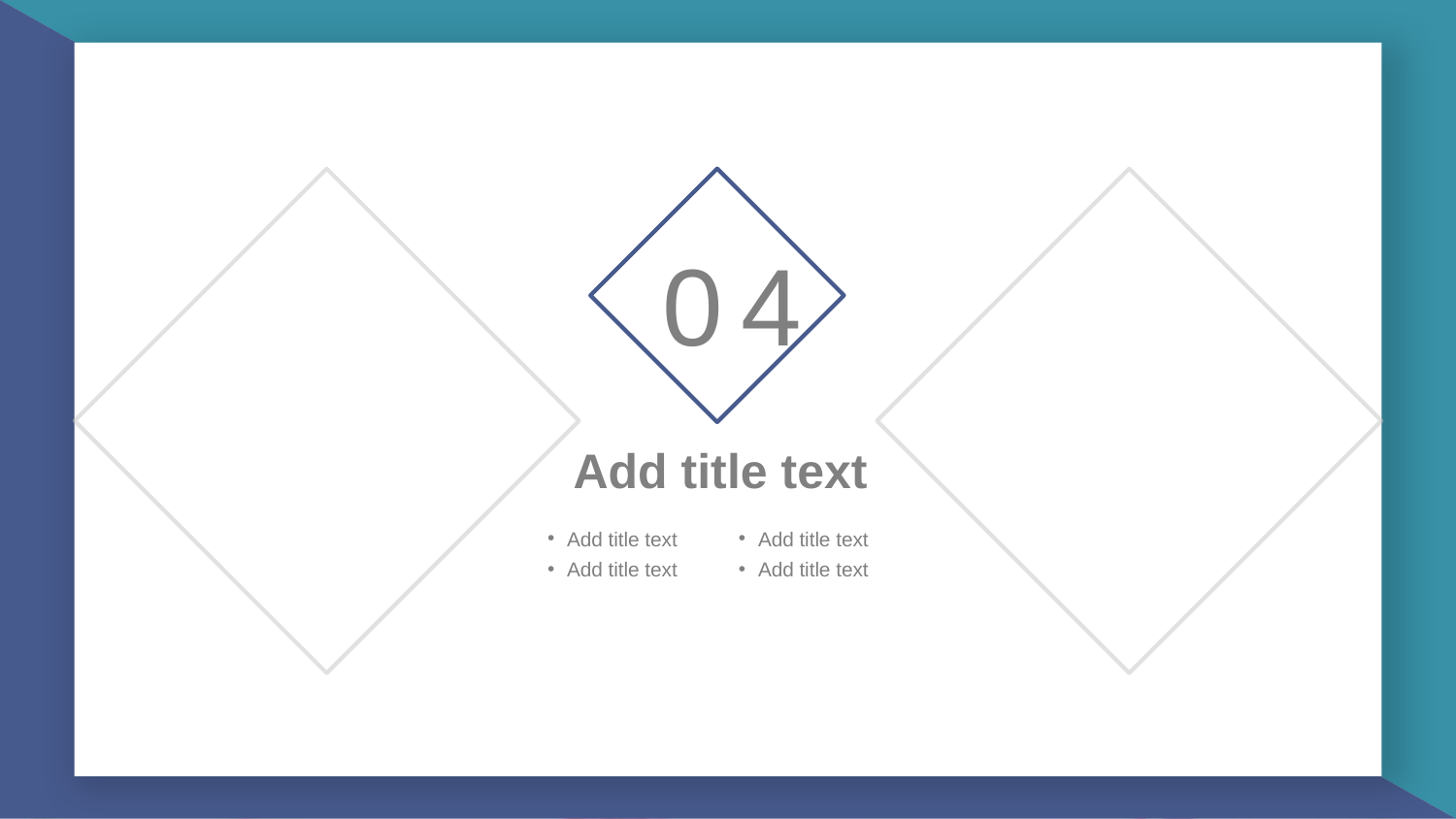

0 4
Add title text
Add title text
Add title text
Add title text
Add title text
PPT下载 http://www.1ppt.com/xiazai/